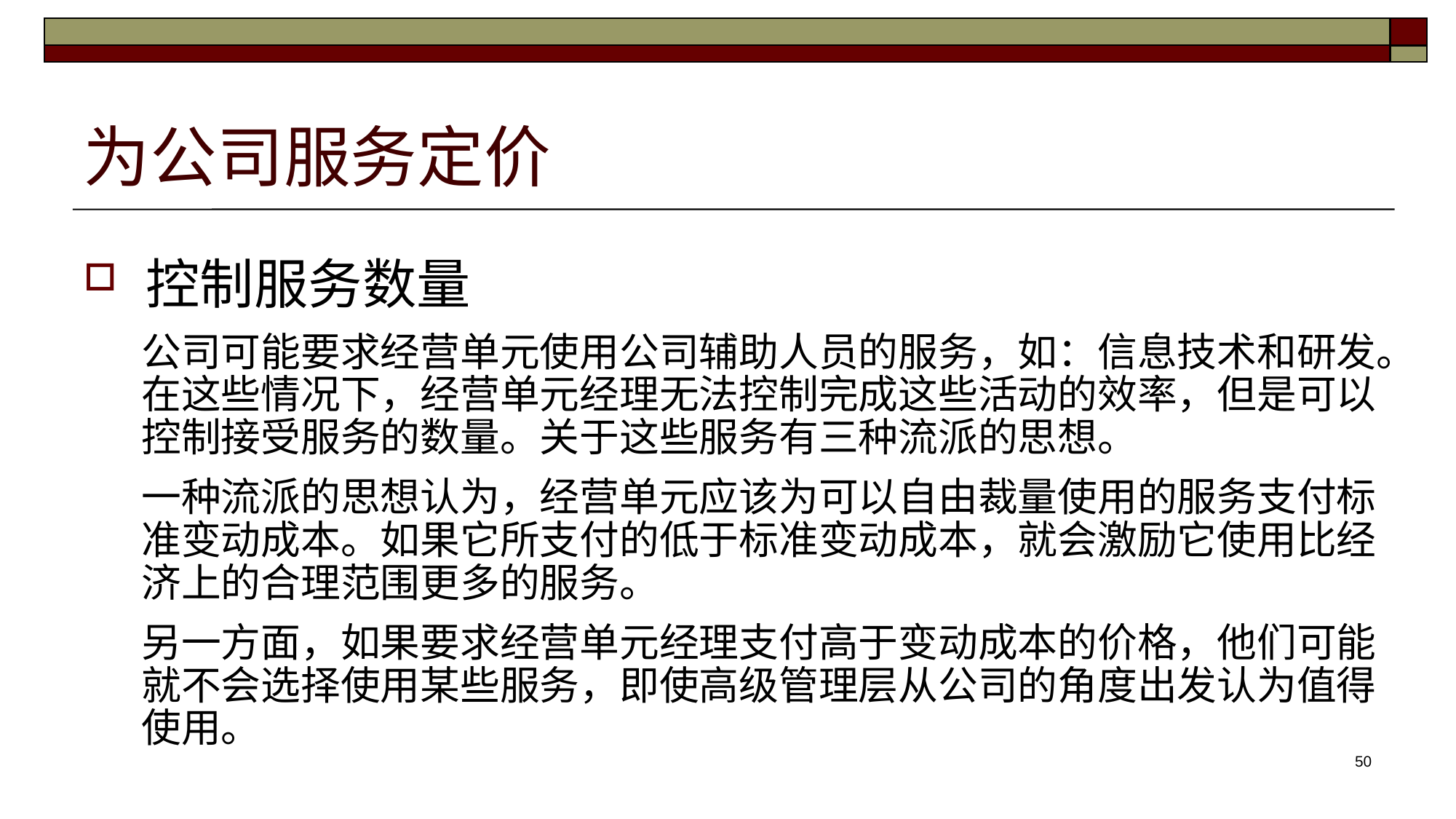

# 为公司服务定价
控制服务数量
公司可能要求经营单元使用公司辅助人员的服务，如：信息技术和研发。在这些情况下，经营单元经理无法控制完成这些活动的效率，但是可以控制接受服务的数量。关于这些服务有三种流派的思想。
一种流派的思想认为，经营单元应该为可以自由裁量使用的服务支付标准变动成本。如果它所支付的低于标准变动成本，就会激励它使用比经济上的合理范围更多的服务。
另一方面，如果要求经营单元经理支付高于变动成本的价格，他们可能就不会选择使用某些服务，即使高级管理层从公司的角度出发认为值得使用。
50